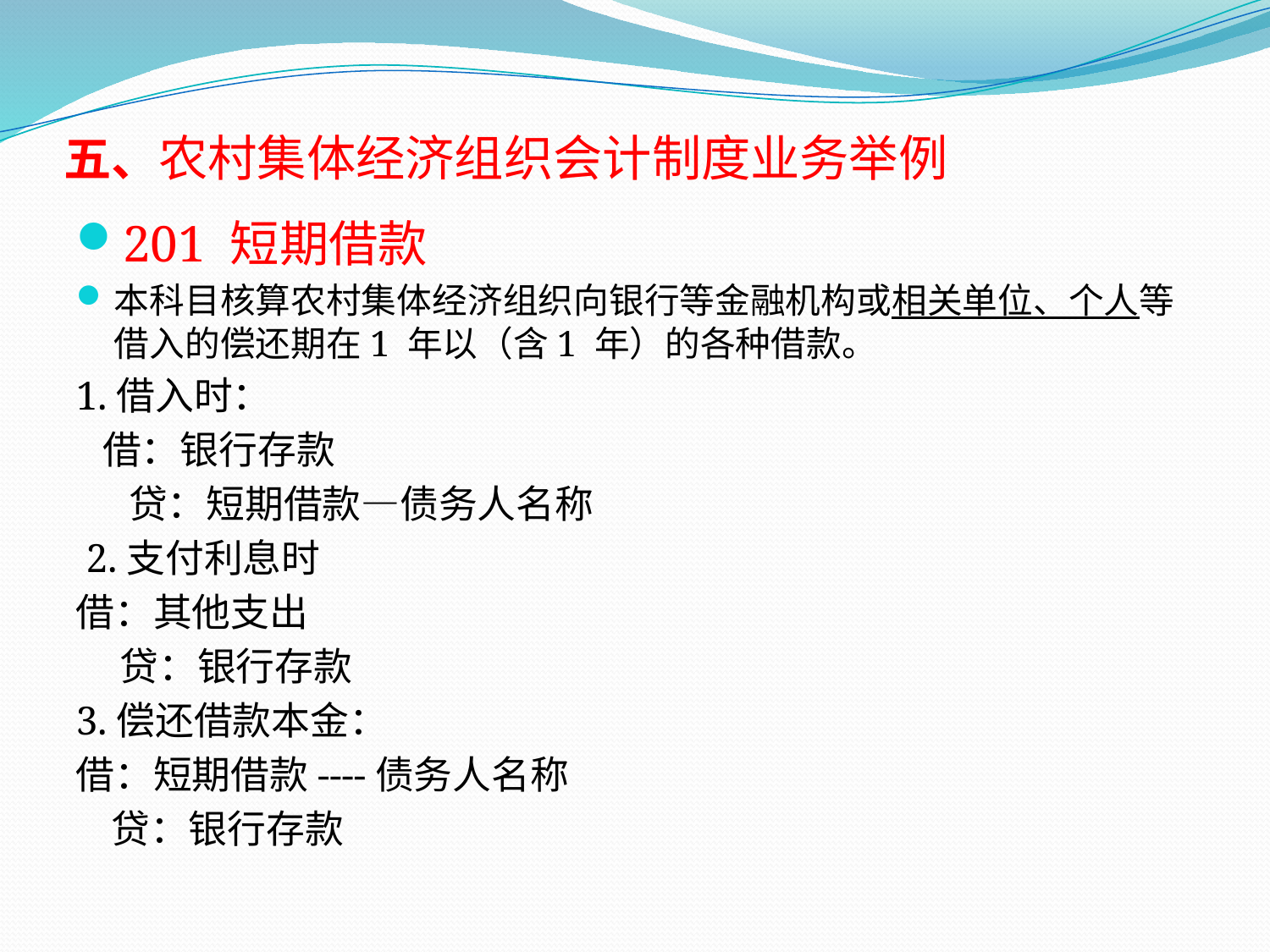

# 五、农村集体经济组织会计制度业务举例
201 短期借款
本科目核算农村集体经济组织向银行等金融机构或相关单位、个人等借入的偿还期在1 年以（含1 年）的各种借款。
1.借入时：
  借：银行存款
     贷：短期借款—债务人名称
 2.支付利息时
借：其他支出
    贷：银行存款
3.偿还借款本金：
借：短期借款----债务人名称
   贷：银行存款